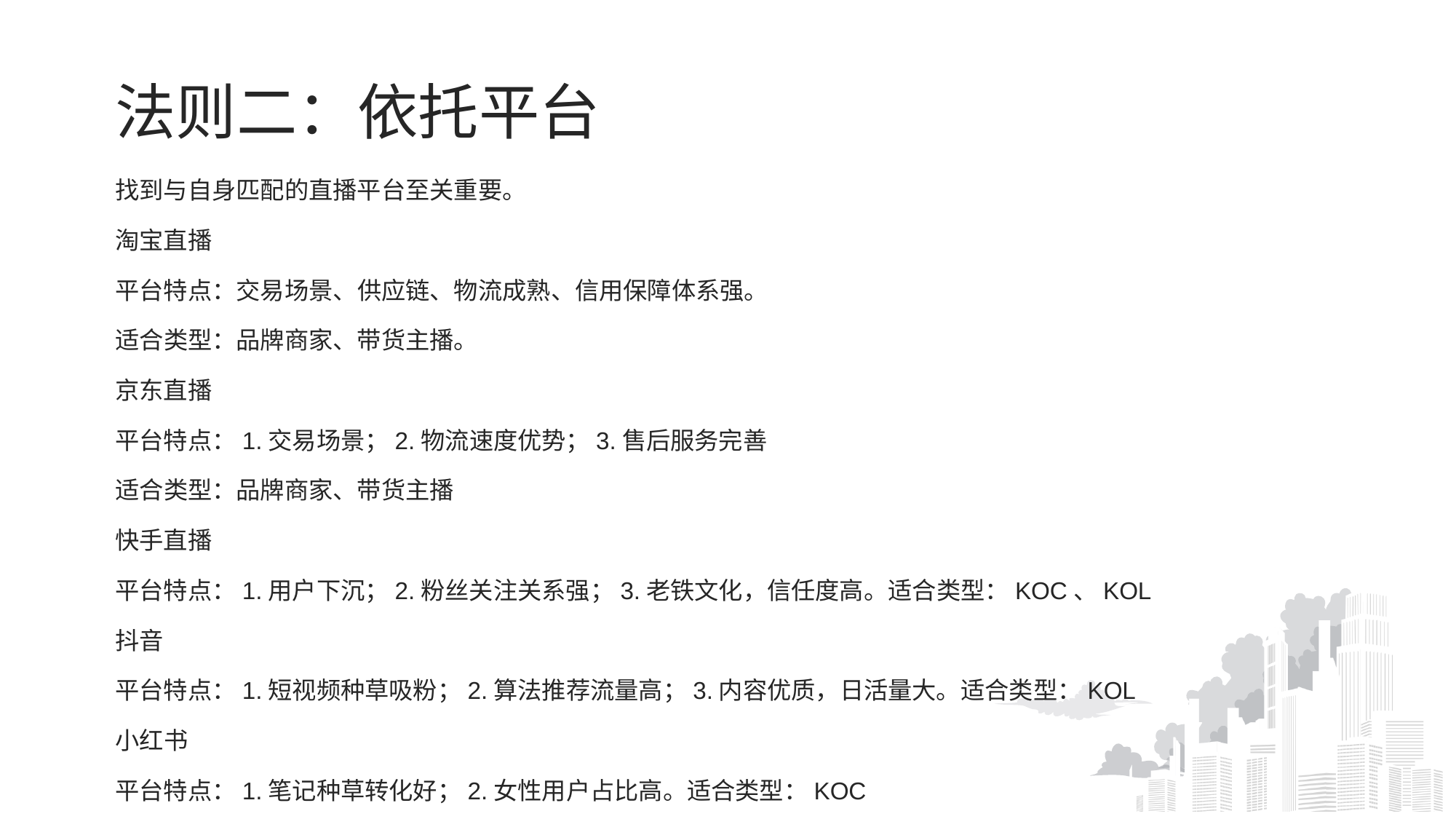

# 法则二：依托平台
找到与自身匹配的直播平台至关重要。
淘宝直播
平台特点：交易场景、供应链、物流成熟、信用保障体系强。
适合类型：品牌商家、带货主播。
京东直播
平台特点：1.交易场景；2.物流速度优势；3.售后服务完善
适合类型：品牌商家、带货主播
快手直播
平台特点：1.用户下沉；2.粉丝关注关系强；3.老铁文化，信任度高。适合类型：KOC、KOL
抖音
平台特点：1.短视频种草吸粉；2.算法推荐流量高；3.内容优质，日活量大。适合类型：KOL
小红书
平台特点：1.笔记种草转化好；2.女性用户占比高。适合类型：KOC